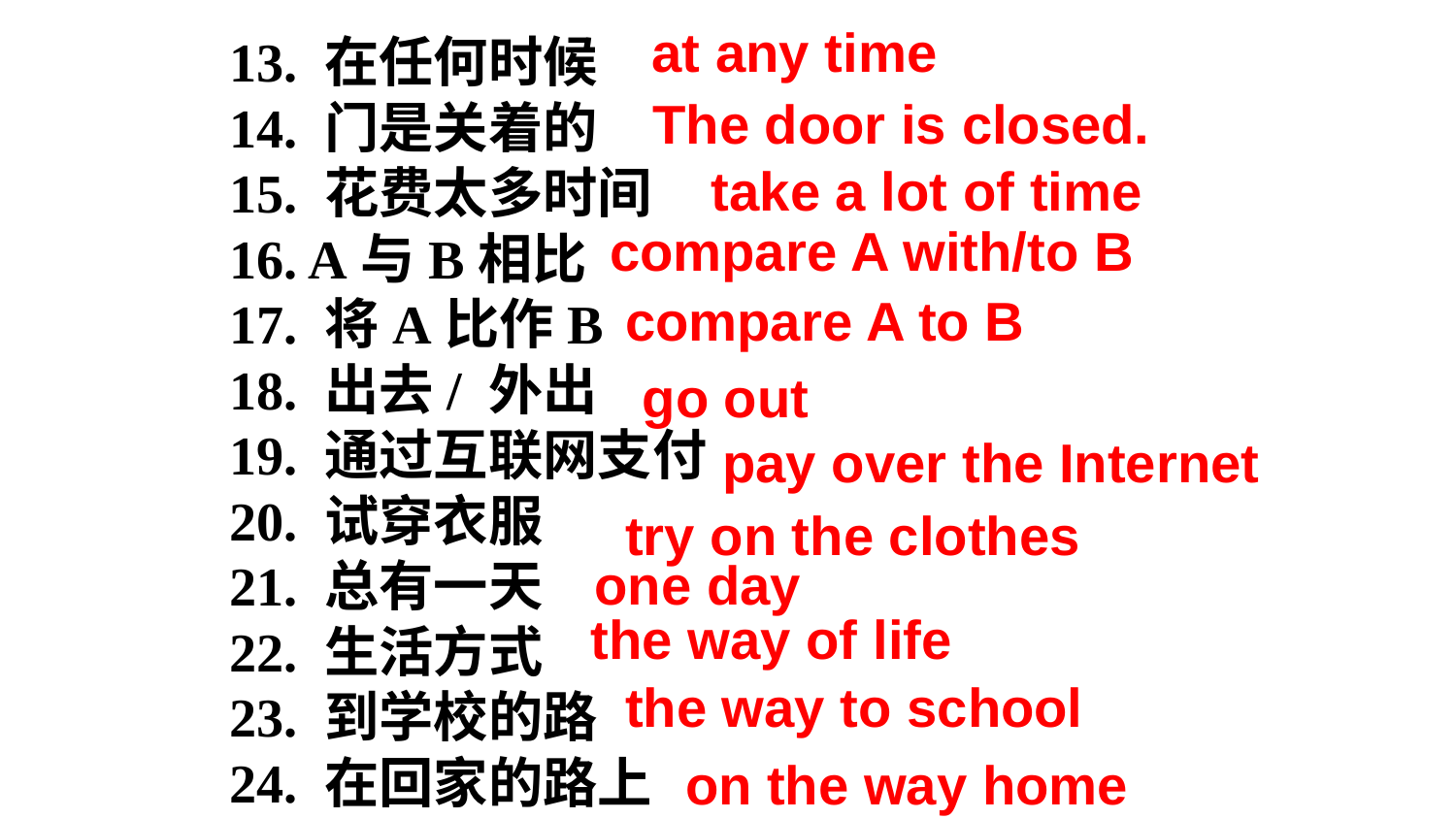

at any time
13. 在任何时候
14. 门是关着的
15. 花费太多时间
16. A与B相比
17. 将A比作B
18. 出去/ 外出
19. 通过互联网支付
20. 试穿衣服
21. 总有一天
22. 生活方式
23. 到学校的路
24. 在回家的路上
The door is closed.
 take a lot of time
compare A with/to B
 compare A to B
 go out
 pay over the Internet
 try on the clothes
 one day
 the way of life
 the way to school
 on the way home